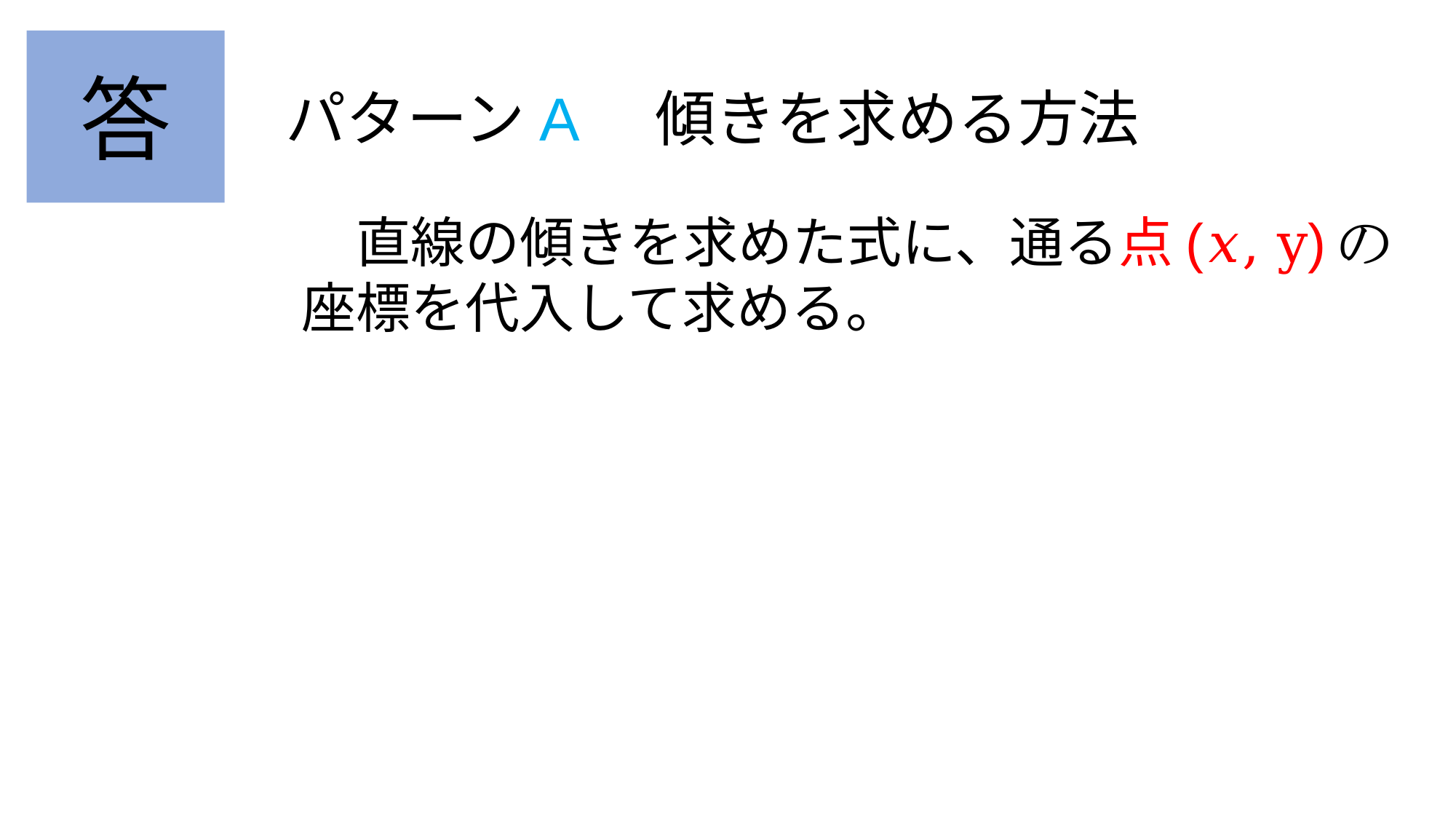

答
パターンA　傾きを求める方法
　　直線の傾きを求めた式に、通る点(𝑥, y)の
　座標を代入して求める。